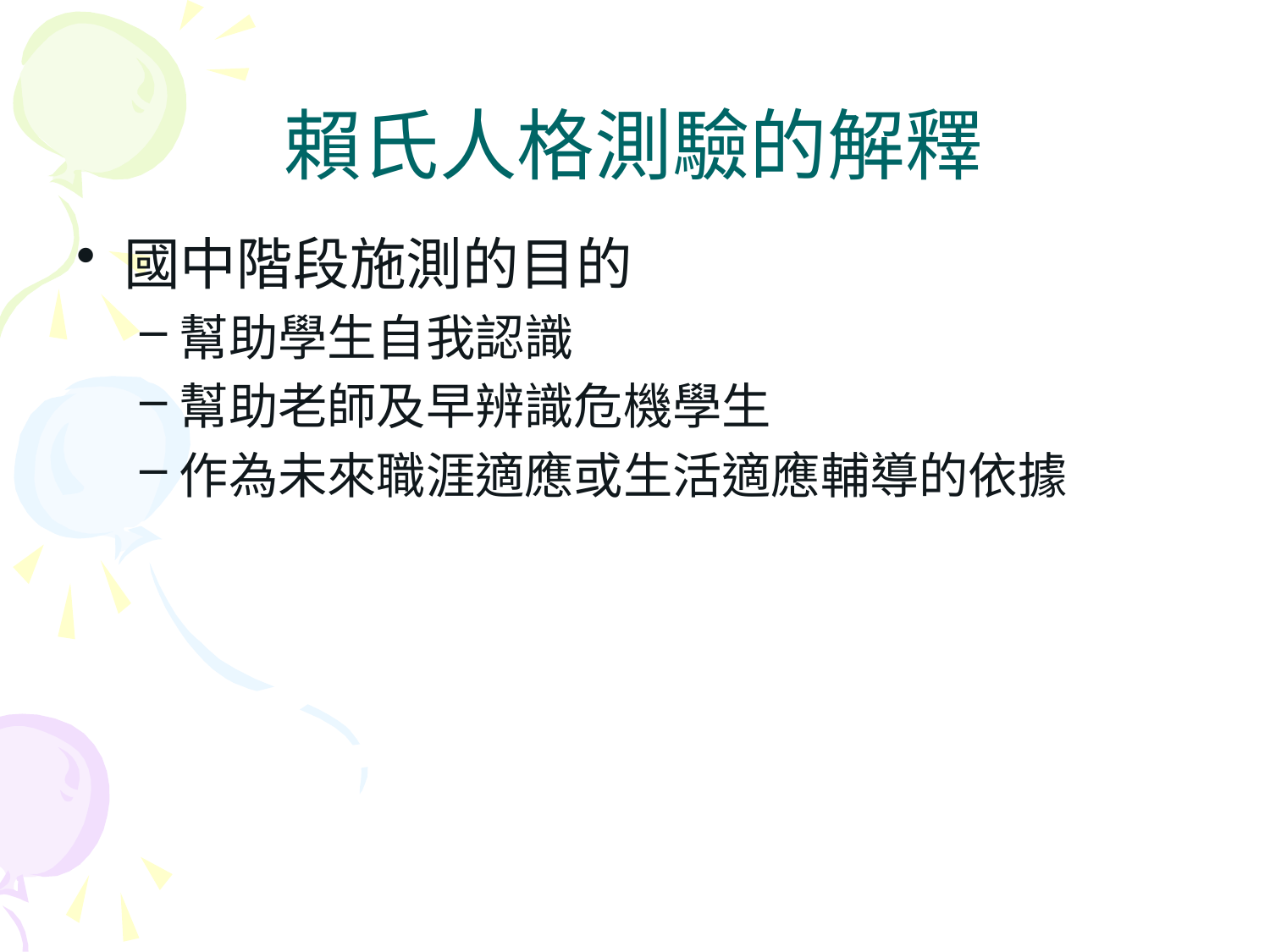

# 賴氏人格測驗的解釋
國中階段施測的目的
幫助學生自我認識
幫助老師及早辨識危機學生
作為未來職涯適應或生活適應輔導的依據